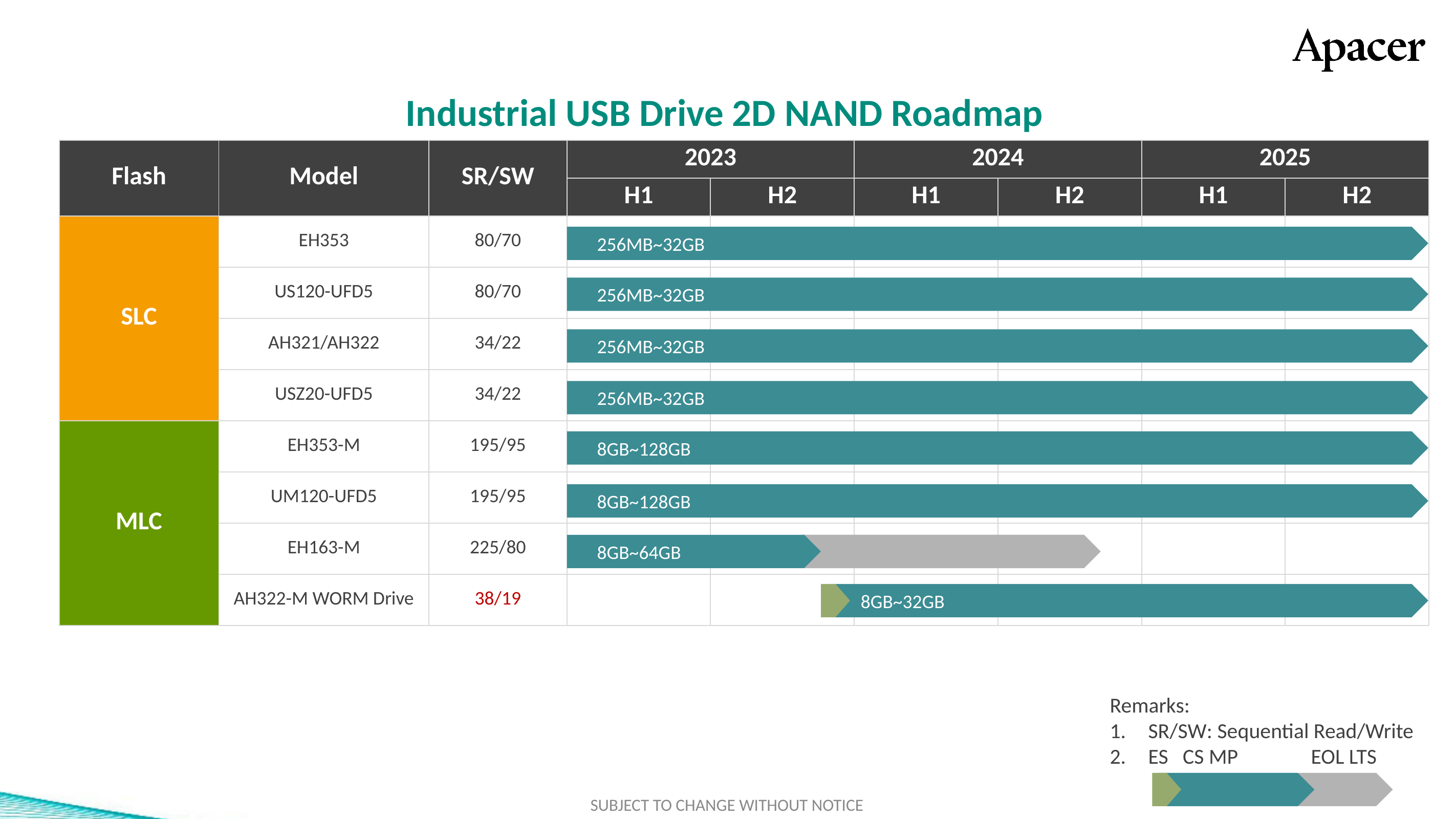

Industrial USB Drive 2D NAND Roadmap
| Flash | Model | SR/SW | 2023 |  | 2024 |  | 2025 |  |
| --- | --- | --- | --- | --- | --- | --- | --- | --- |
|  |  |  | H1 | H2 | H1 | H2 | H1 | H2 |
| SLC | EH353 | 80/70 |  |  |  |  |  |  |
|  | US120-UFD5 | 80/70 |  |  |  |  |  |  |
|  | AH321/AH322 | 34/22 |  |  |  |  |  |  |
|  | USZ20-UFD5 | 34/22 |  |  |  |  |  |  |
| MLC | EH353-M | 195/95 |  |  |  |  |  |  |
|  | UM120-UFD5 | 195/95 |  |  |  |  |  |  |
|  | EH163-M | 225/80 |  |  |  |  |  |  |
|  | AH322-M WORM Drive | 38/19 |  |  |  |  |  |  |
標準色
附屬
配色
3D TLC
2D MLC
SLC-lite
SLC
類工

SLC-liteX

256MB~32GB
256MB~32GB
256MB~32GB
256MB~32GB
8GB~128GB
8GB~128GB

8GB~64GB
8GB~32GB

Remarks:
SR/SW: Sequential Read/Write
ES   CS MP               EOL LTS